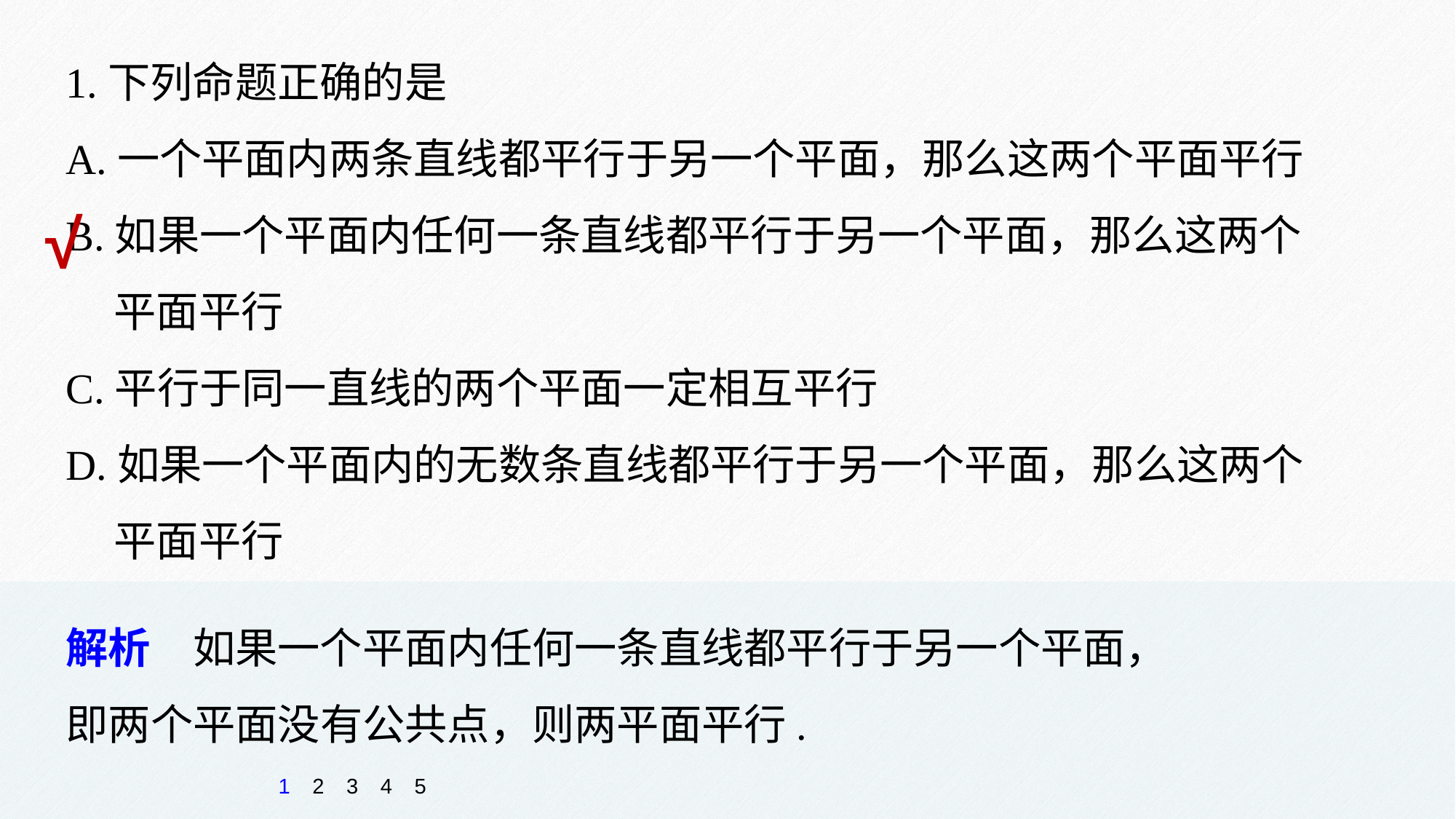

1.下列命题正确的是
A.一个平面内两条直线都平行于另一个平面，那么这两个平面平行
B.如果一个平面内任何一条直线都平行于另一个平面，那么这两个
    平面平行
C.平行于同一直线的两个平面一定相互平行
D.如果一个平面内的无数条直线都平行于另一个平面，那么这两个
    平面平行
√
解析　如果一个平面内任何一条直线都平行于另一个平面，
即两个平面没有公共点，则两平面平行.
1
2
3
4
5